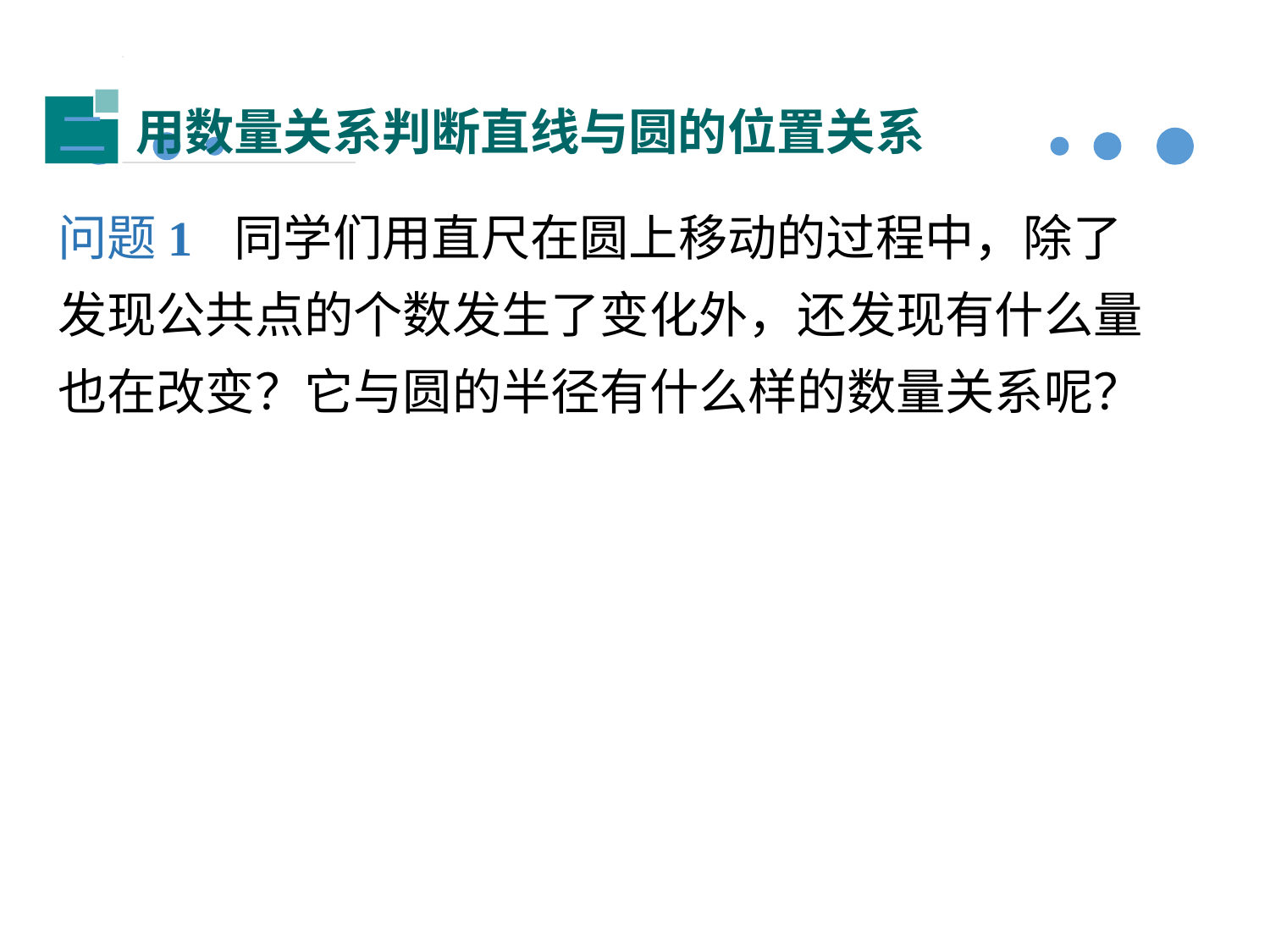

用数量关系判断直线与圆的位置关系
二

问题1 同学们用直尺在圆上移动的过程中，除了发现公共点的个数发生了变化外，还发现有什么量也在改变？它与圆的半径有什么样的数量关系呢？